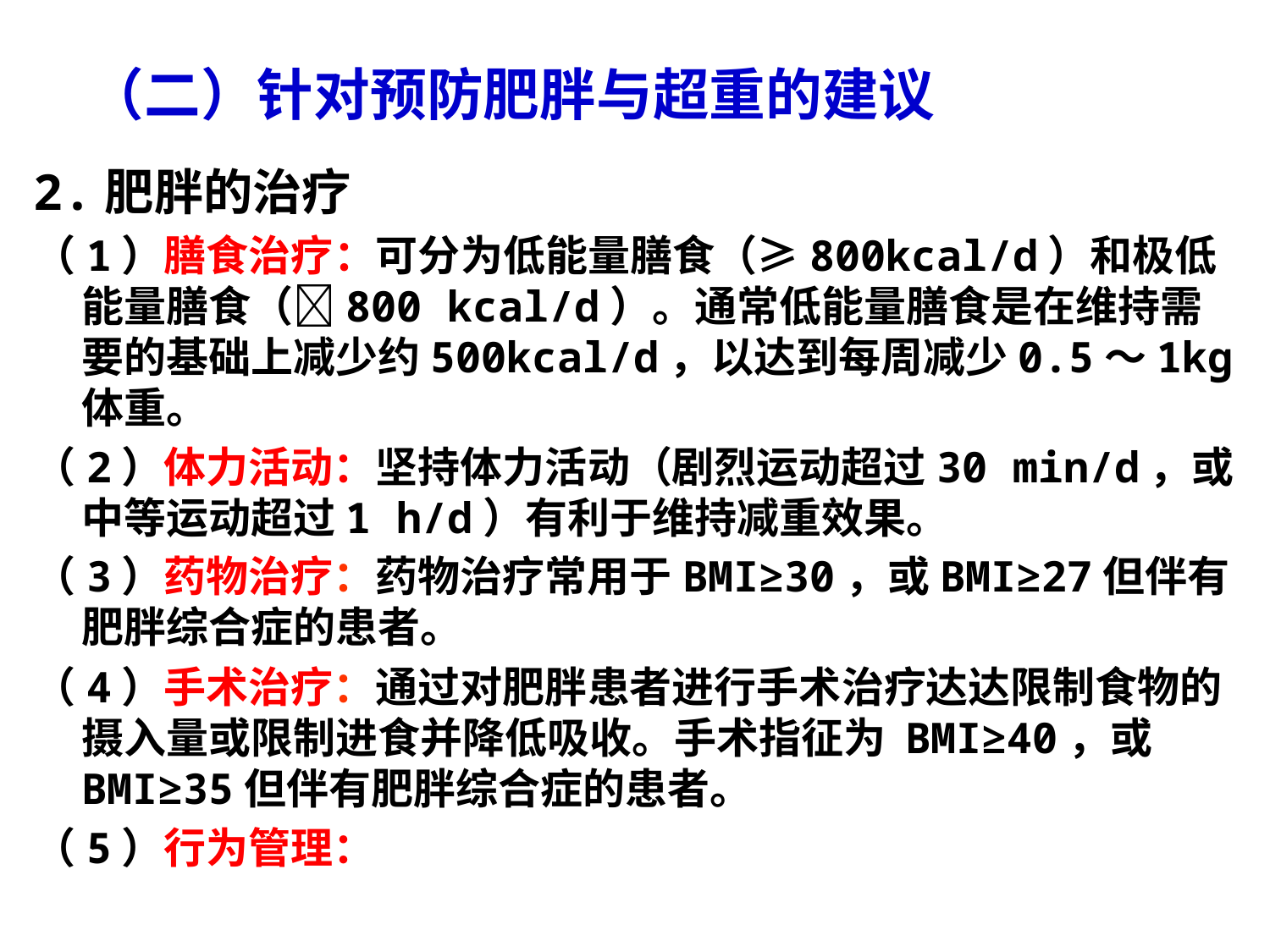

（二）针对预防肥胖与超重的建议
2.肥胖的治疗
（1）膳食治疗：可分为低能量膳食（≥800kcal/d）和极低能量膳食（<800 kcal/d）。通常低能量膳食是在维持需要的基础上减少约500kcal/d，以达到每周减少0.5～1kg体重。
（2）体力活动：坚持体力活动（剧烈运动超过30 min/d，或中等运动超过1 h/d）有利于维持减重效果。
（3）药物治疗：药物治疗常用于BMI≥30，或BMI≥27但伴有肥胖综合症的患者。
（4）手术治疗：通过对肥胖患者进行手术治疗达达限制食物的摄入量或限制进食并降低吸收。手术指征为 BMI≥40，或BMI≥35但伴有肥胖综合症的患者。
（5）行为管理：